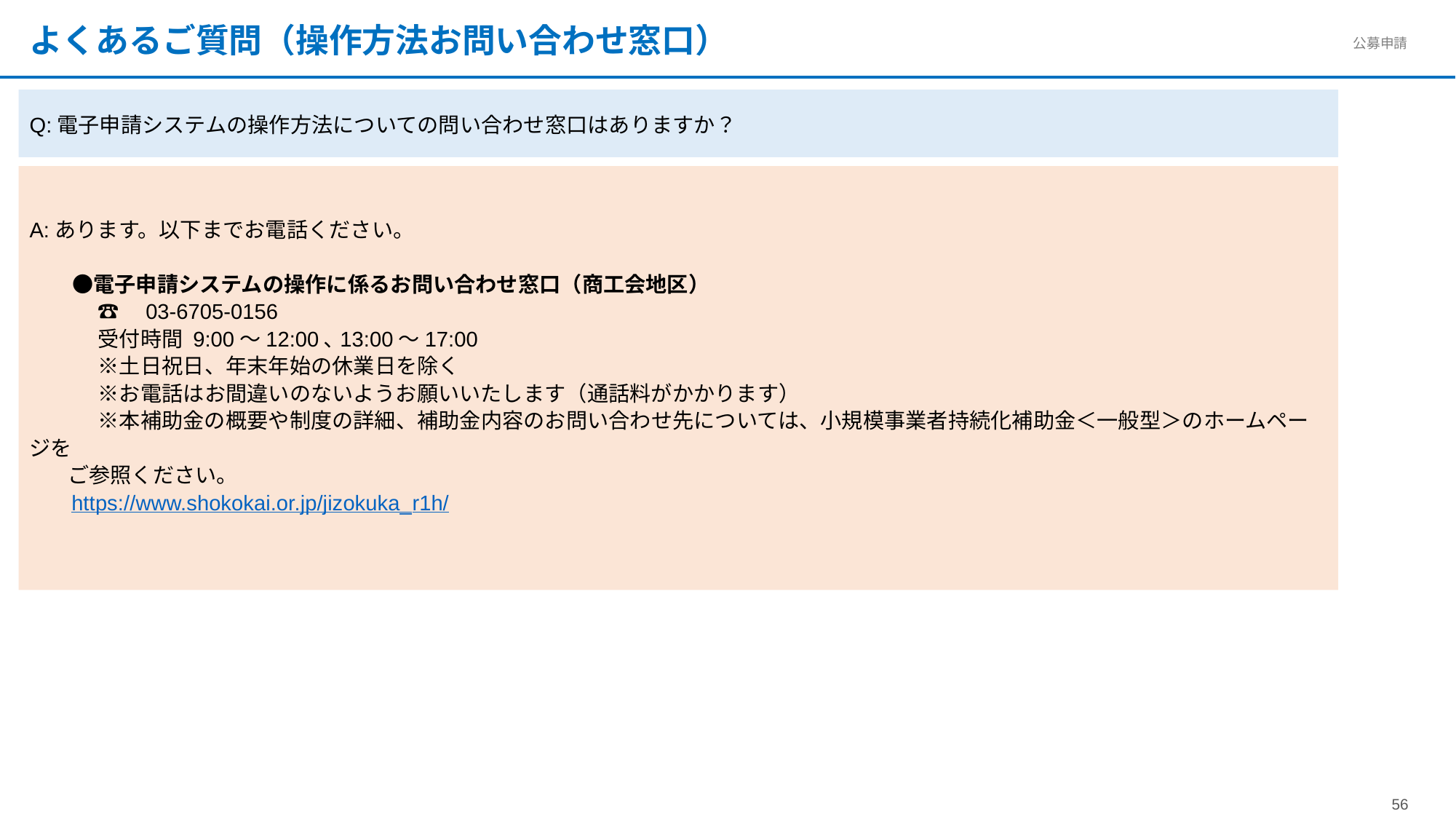

よくあるご質問（操作方法お問い合わせ窓口）
Q:電子申請システムの操作方法についての問い合わせ窓口はありますか？
A:あります。以下までお電話ください。

　　●電子申請システムの操作に係るお問い合わせ窓口（商工会地区）
　　　 ☎　03-6705-0156
　　　 受付時間 9:00～12:00､13:00～17:00
　　　 ※土日祝日、年末年始の休業日を除く
　　　 ※お電話はお間違いのないようお願いいたします（通話料がかかります）
　　　 ※本補助金の概要や制度の詳細、補助金内容のお問い合わせ先については、小規模事業者持続化補助金＜一般型＞のホームページを
       ご参照ください。
       https://www.shokokai.or.jp/jizokuka_r1h/